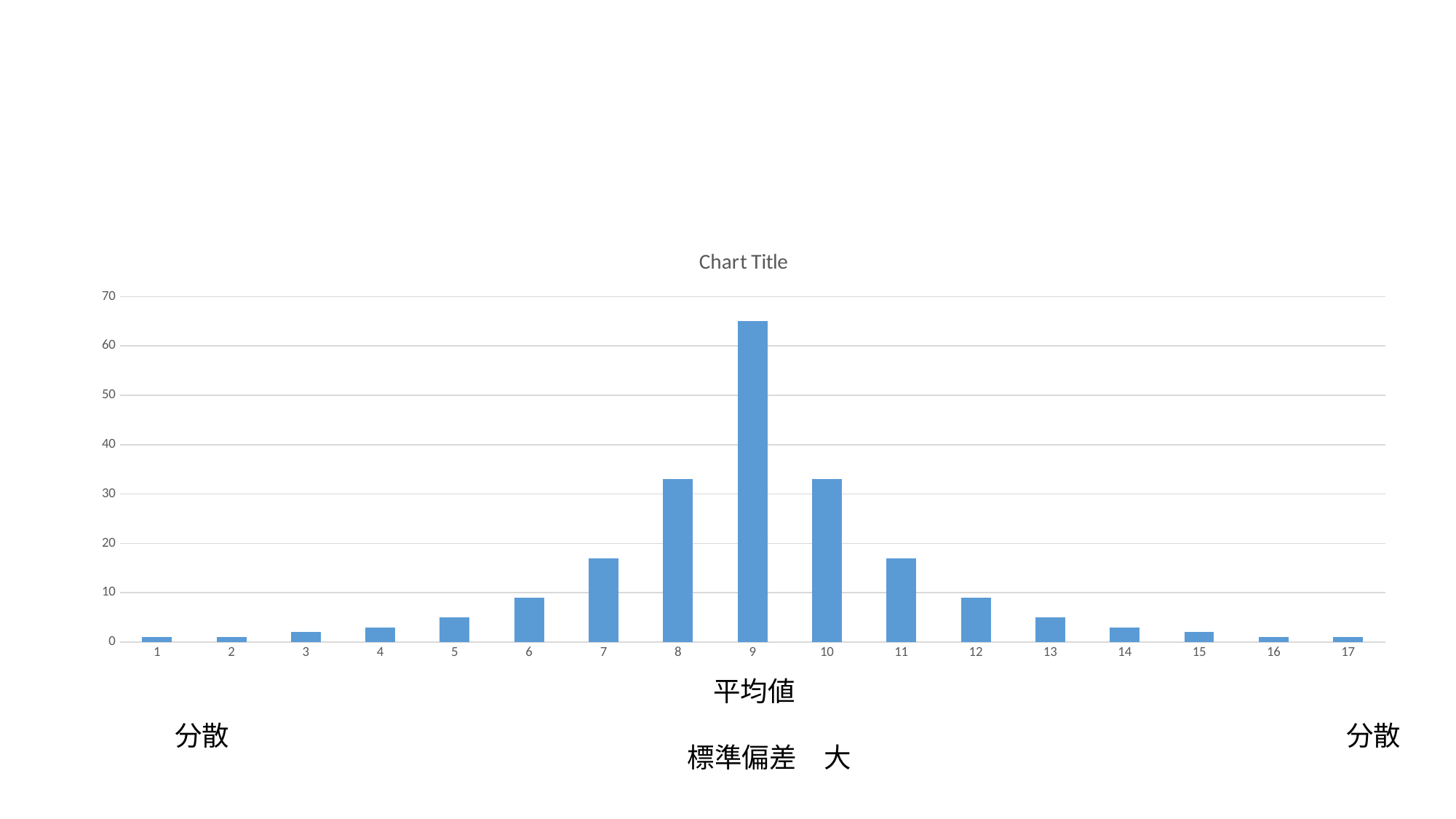

### Chart:

| Category |  |
|---|---|
平均値
分散
分散
標準偏差　大